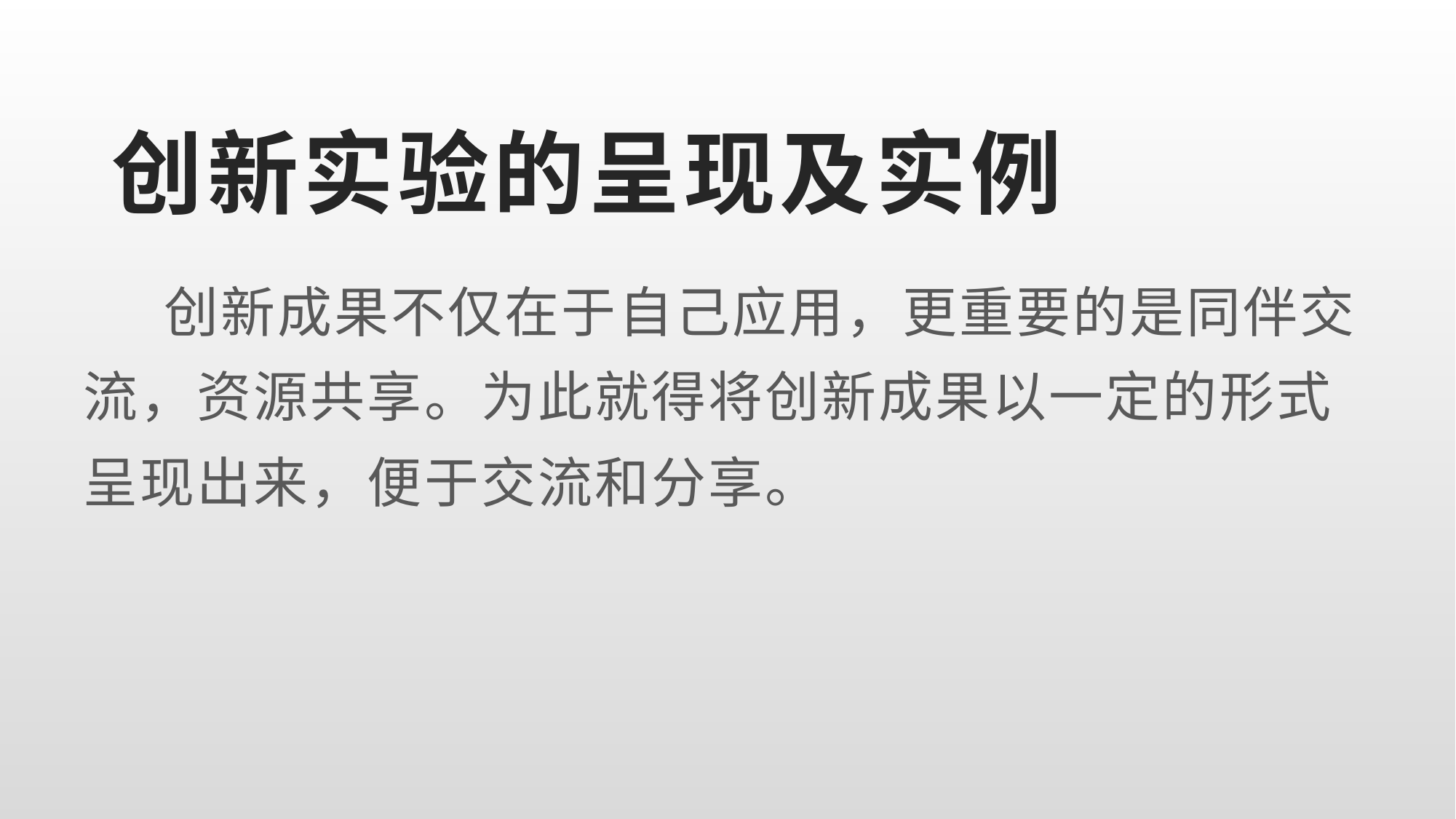

# 创新实验的呈现及实例
      创新成果不仅在于自己应用，更重要的是同伴交流，资源共享。为此就得将创新成果以一定的形式呈现出来，便于交流和分享。